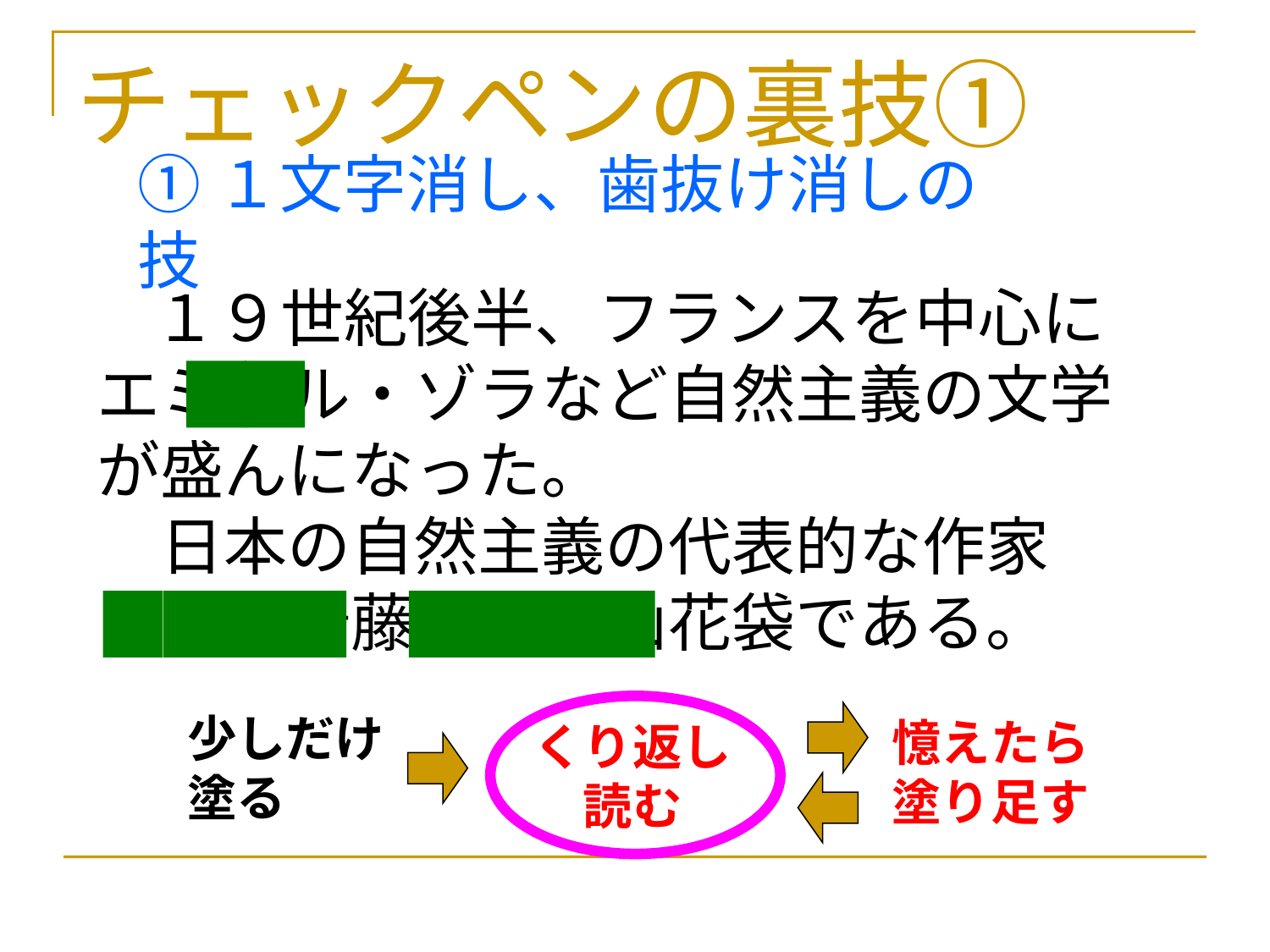

# チェックペンの裏技①
①１文字消し、歯抜け消しの技

　１９世紀後半、フランスを中心にエミール・ゾラなど自然主義の文学が盛んになった。
　日本の自然主義の代表的な作家は、島崎藤村と田山花袋である。

少しだけ
塗る

憶えたら塗り足す
くり返し
読む